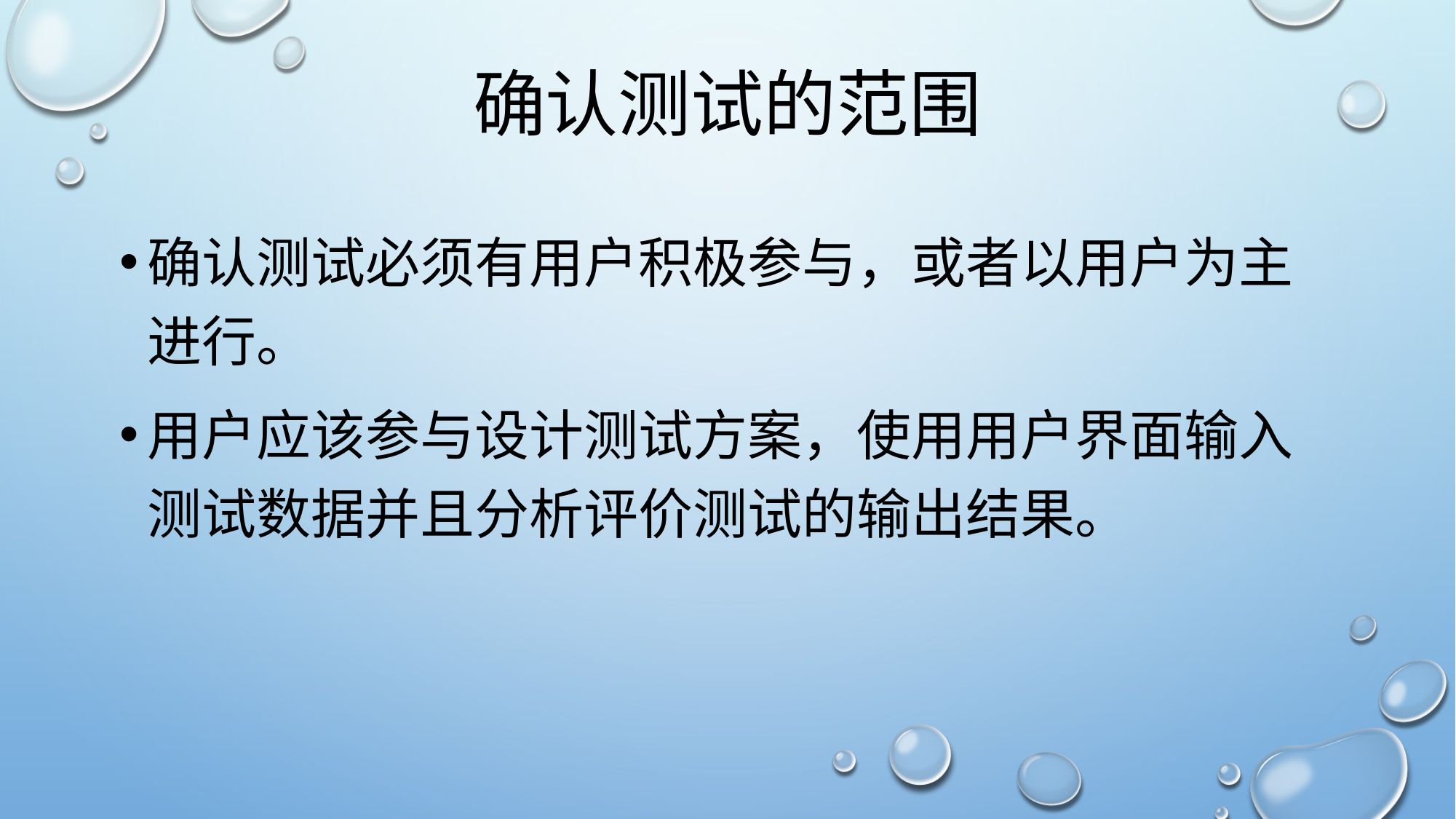

# 确认测试的范围
确认测试必须有用户积极参与，或者以用户为主进行。
用户应该参与设计测试方案，使用用户界面输入测试数据并且分析评价测试的输出结果。